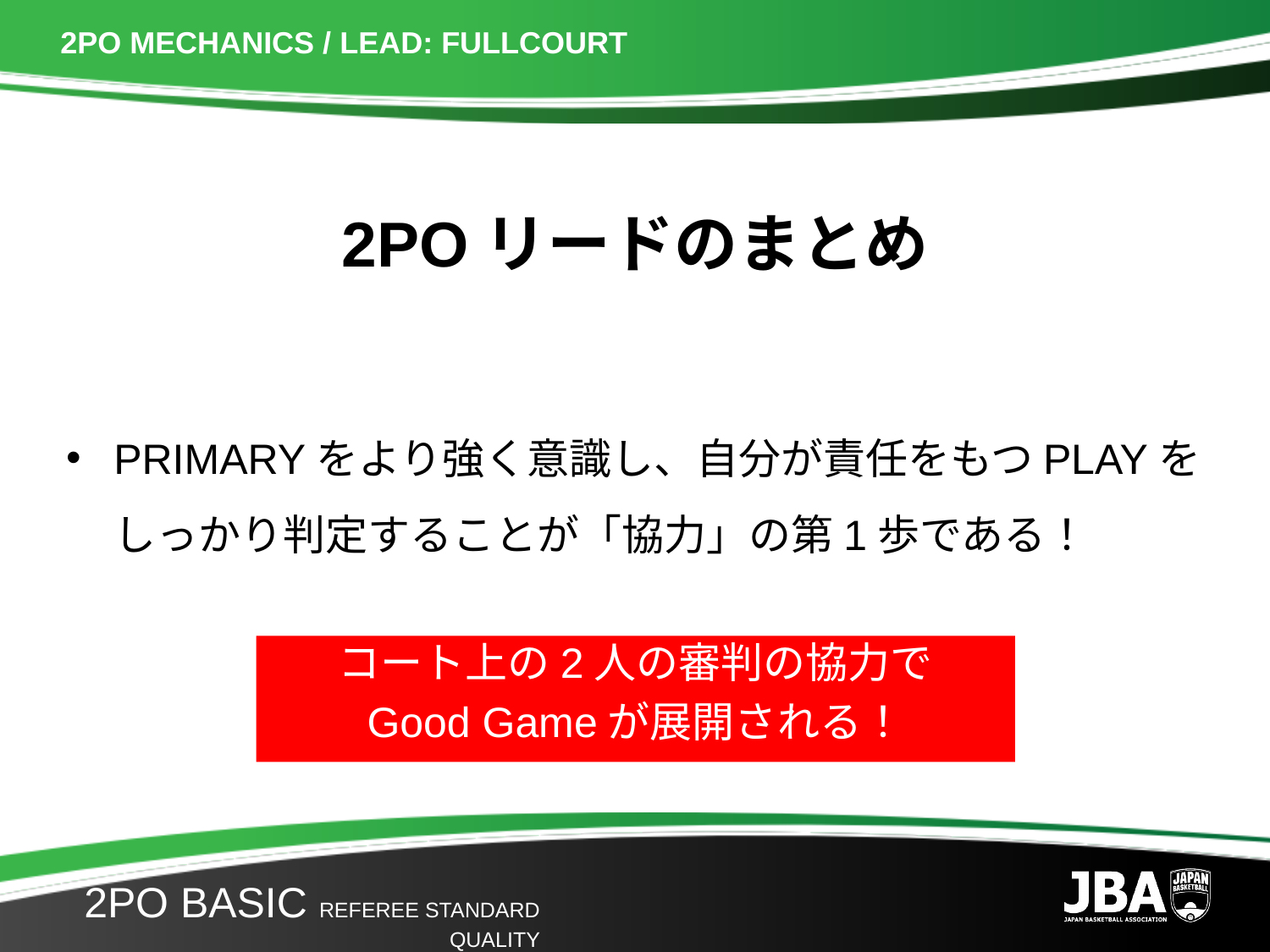

# 2PO MECHANICS / LEAD: FULLCOURT
2POリードのまとめ
PRIMARYをより強く意識し、自分が責任をもつPLAYをしっかり判定することが「協力」の第1歩である！
コート上の2人の審判の協力で
Good Gameが展開される！